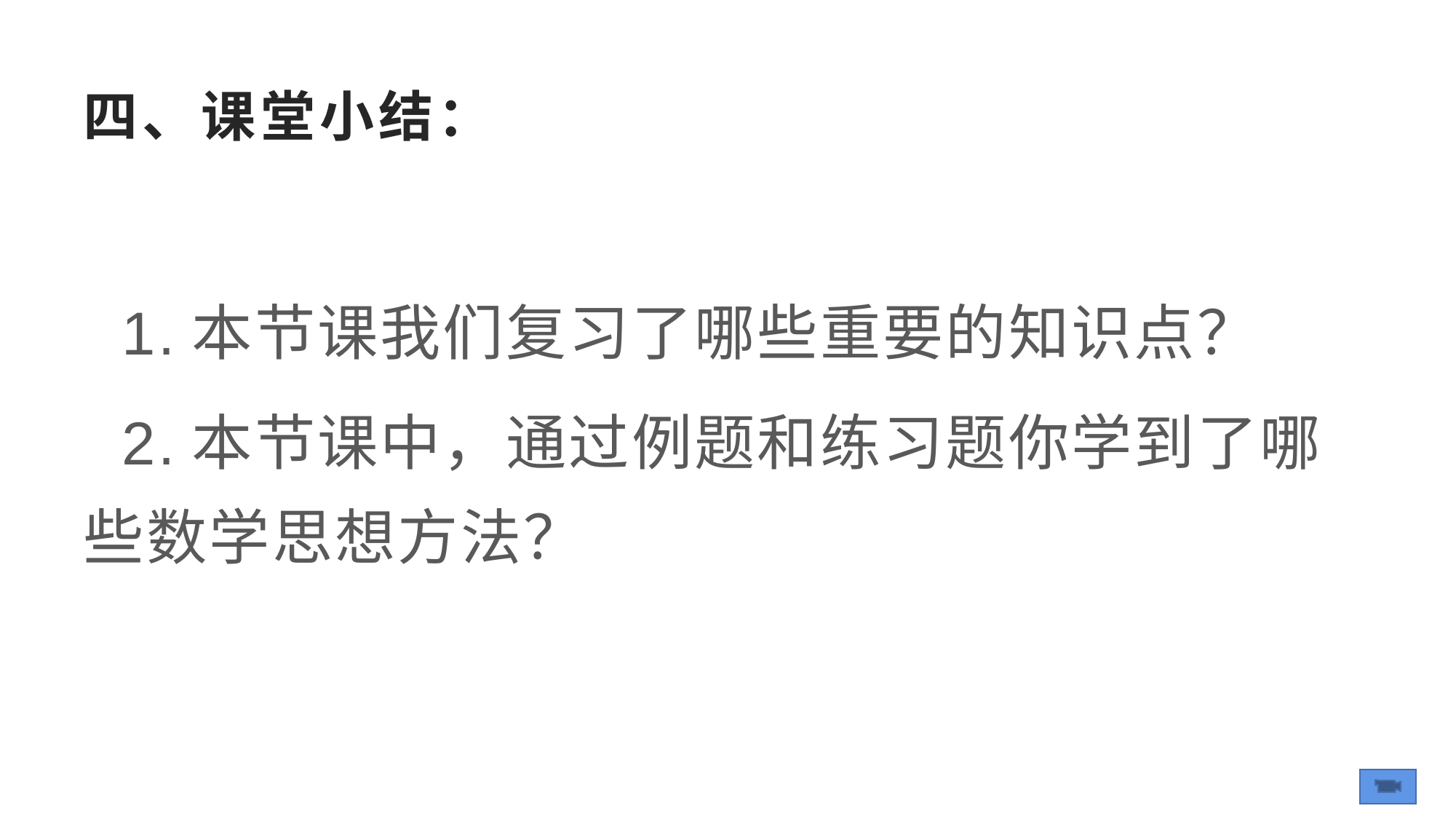

# 四、课堂小结：
  1.本节课我们复习了哪些重要的知识点？
  2.本节课中，通过例题和练习题你学到了哪些数学思想方法？